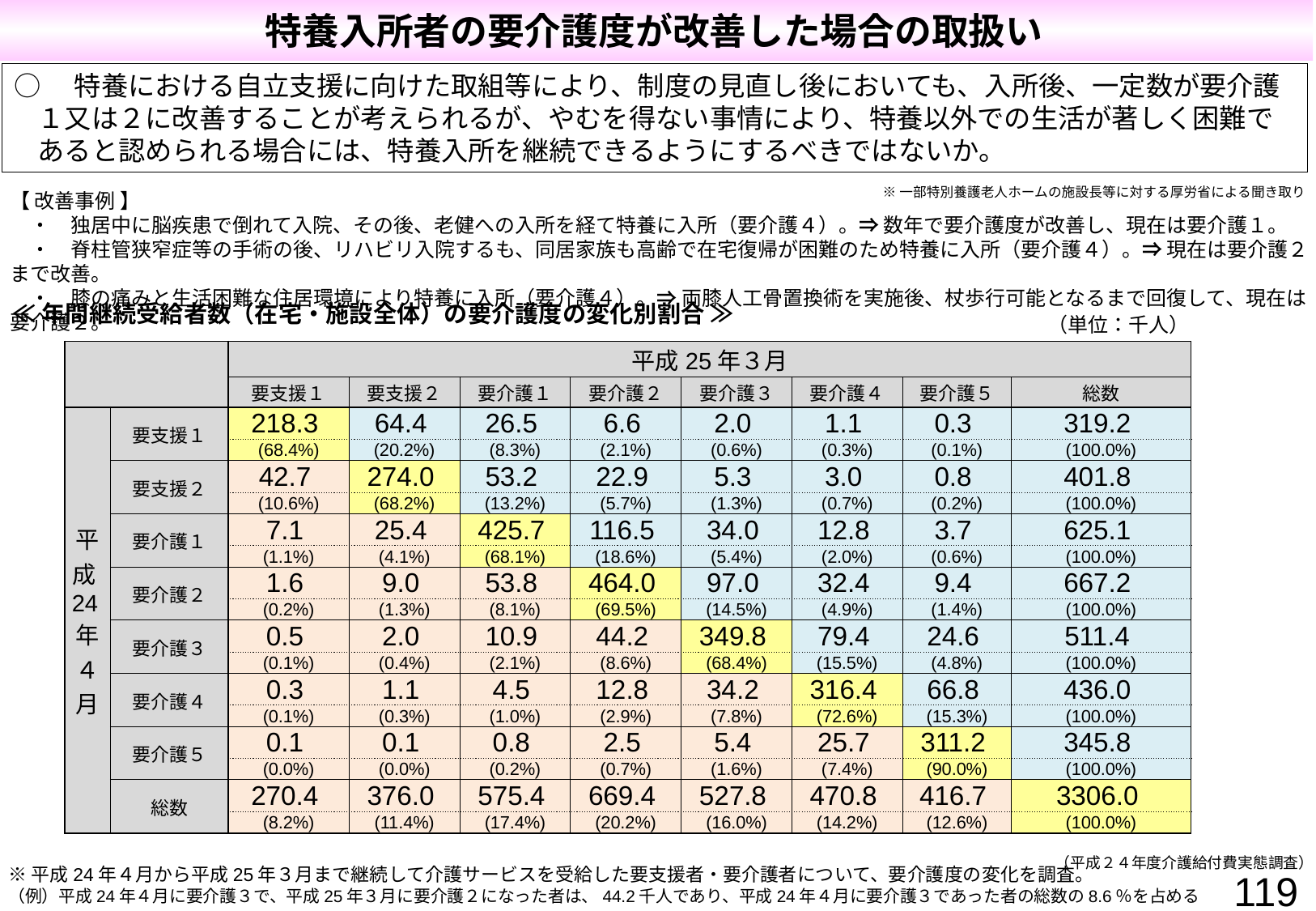

特養入所者の要介護度が改善した場合の取扱い
○　特養における自立支援に向けた取組等により、制度の見直し後においても、入所後、一定数が要介護１又は２に改善することが考えられるが、やむを得ない事情により、特養以外での生活が著しく困難であると認められる場合には、特養入所を継続できるようにするべきではないか。
※一部特別養護老人ホームの施設長等に対する厚労省による聞き取り
【 改善事例 】
　・　独居中に脳疾患で倒れて入院、その後、老健への入所を経て特養に入所（要介護４）。⇒ 数年で要介護度が改善し、現在は要介護１。
　・　脊柱管狭窄症等の手術の後、リハビリ入院するも、同居家族も高齢で在宅復帰が困難のため特養に入所（要介護４）。⇒ 現在は要介護２まで改善。
　・　膝の痛みと生活困難な住居環境により特養に入所（要介護４）。⇒ 両膝人工骨置換術を実施後、杖歩行可能となるまで回復して、現在は要介護２。
　≪ 年間継続受給者数（在宅・施設全体）の要介護度の変化別割合 ≫
|  |  |  |  |  |  |  |  |  |  |  |  | （単位：千人） |
| --- | --- | --- | --- | --- | --- | --- | --- | --- | --- | --- | --- | --- |
|  |  |  | 平成25年３月 |  |  |  |  |  |  |  |  |  |
|  |  |  | 要支援１ |  | 要支援２ | 要介護１ | 要介護２ | 要介護３ | 要介護４ | 要介護５ | 総数 |  |
| 平成24年４月 | 要支援１ |  | 218.3 |  | 64.4 | 26.5 | 6.6 | 2.0 | 1.1 | 0.3 | 319.2 |  |
|  |  |  | (68.4%) |  | (20.2%) | (8.3%) | (2.1%) | (0.6%) | (0.3%) | (0.1%) | (100.0%) |  |
|  | 要支援２ |  | 42.7 |  | 274.0 | 53.2 | 22.9 | 5.3 | 3.0 | 0.8 | 401.8 |  |
|  |  |  | (10.6%) |  | (68.2%) | (13.2%) | (5.7%) | (1.3%) | (0.7%) | (0.2%) | (100.0%) |  |
|  | 要介護１ |  | 7.1 |  | 25.4 | 425.7 | 116.5 | 34.0 | 12.8 | 3.7 | 625.1 |  |
|  |  |  | (1.1%) |  | (4.1%) | (68.1%) | (18.6%) | (5.4%) | (2.0%) | (0.6%) | (100.0%) |  |
|  | 要介護２ |  | 1.6 |  | 9.0 | 53.8 | 464.0 | 97.0 | 32.4 | 9.4 | 667.2 |  |
|  |  |  | (0.2%) |  | (1.3%) | (8.1%) | (69.5%) | (14.5%) | (4.9%) | (1.4%) | (100.0%) |  |
|  | 要介護３ |  | 0.5 |  | 2.0 | 10.9 | 44.2 | 349.8 | 79.4 | 24.6 | 511.4 |  |
|  |  |  | (0.1%) |  | (0.4%) | (2.1%) | (8.6%) | (68.4%) | (15.5%) | (4.8%) | (100.0%) |  |
|  | 要介護４ |  | 0.3 |  | 1.1 | 4.5 | 12.8 | 34.2 | 316.4 | 66.8 | 436.0 |  |
|  |  |  | (0.1%) |  | (0.3%) | (1.0%) | (2.9%) | (7.8%) | (72.6%) | (15.3%) | (100.0%) |  |
|  | 要介護５ |  | 0.1 |  | 0.1 | 0.8 | 2.5 | 5.4 | 25.7 | 311.2 | 345.8 |  |
|  |  |  | (0.0%) |  | (0.0%) | (0.2%) | (0.7%) | (1.6%) | (7.4%) | (90.0%) | (100.0%) |  |
|  | 総数 |  | 270.4 |  | 376.0 | 575.4 | 669.4 | 527.8 | 470.8 | 416.7 | 3306.0 |  |
|  |  |  | (8.2%) |  | (11.4%) | (17.4%) | (20.2%) | (16.0%) | (14.2%) | (12.6%) | (100.0%) |  |
|  |  |  |  |  |  |  |  |  |  |  |  |  |
|  |  |  |  |  |  |  |  |  |  |  |  |  |
（平成２４年度介護給付費実態調査）
※平成24年４月から平成25年３月まで継続して介護サービスを受給した要支援者・要介護者について、要介護度の変化を調査。
（例）平成24年４月に要介護３で、平成25年３月に要介護２になった者は、44.2千人であり、平成24年４月に要介護３であった者の総数の8.6％を占める
119